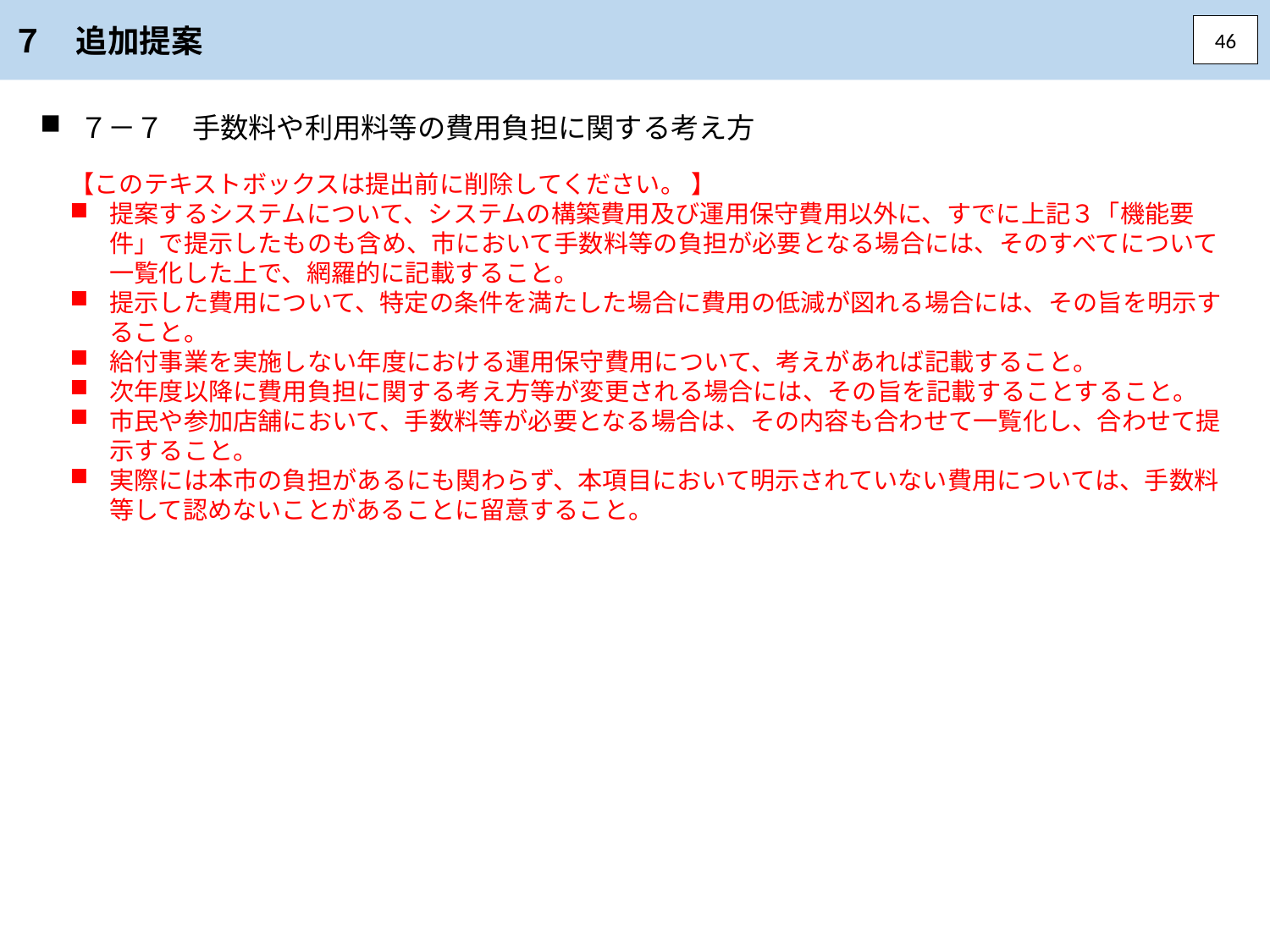

７　追加提案
46
７－７　手数料や利用料等の費用負担に関する考え方
【このテキストボックスは提出前に削除してください。 】
提案するシステムについて、システムの構築費用及び運用保守費用以外に、すでに上記３「機能要件」で提示したものも含め、市において手数料等の負担が必要となる場合には、そのすべてについて一覧化した上で、網羅的に記載すること。
提示した費用について、特定の条件を満たした場合に費用の低減が図れる場合には、その旨を明示すること。
給付事業を実施しない年度における運用保守費用について、考えがあれば記載すること。
次年度以降に費用負担に関する考え方等が変更される場合には、その旨を記載することすること。
市民や参加店舗において、手数料等が必要となる場合は、その内容も合わせて一覧化し、合わせて提示すること。
実際には本市の負担があるにも関わらず、本項目において明示されていない費用については、手数料等して認めないことがあることに留意すること。